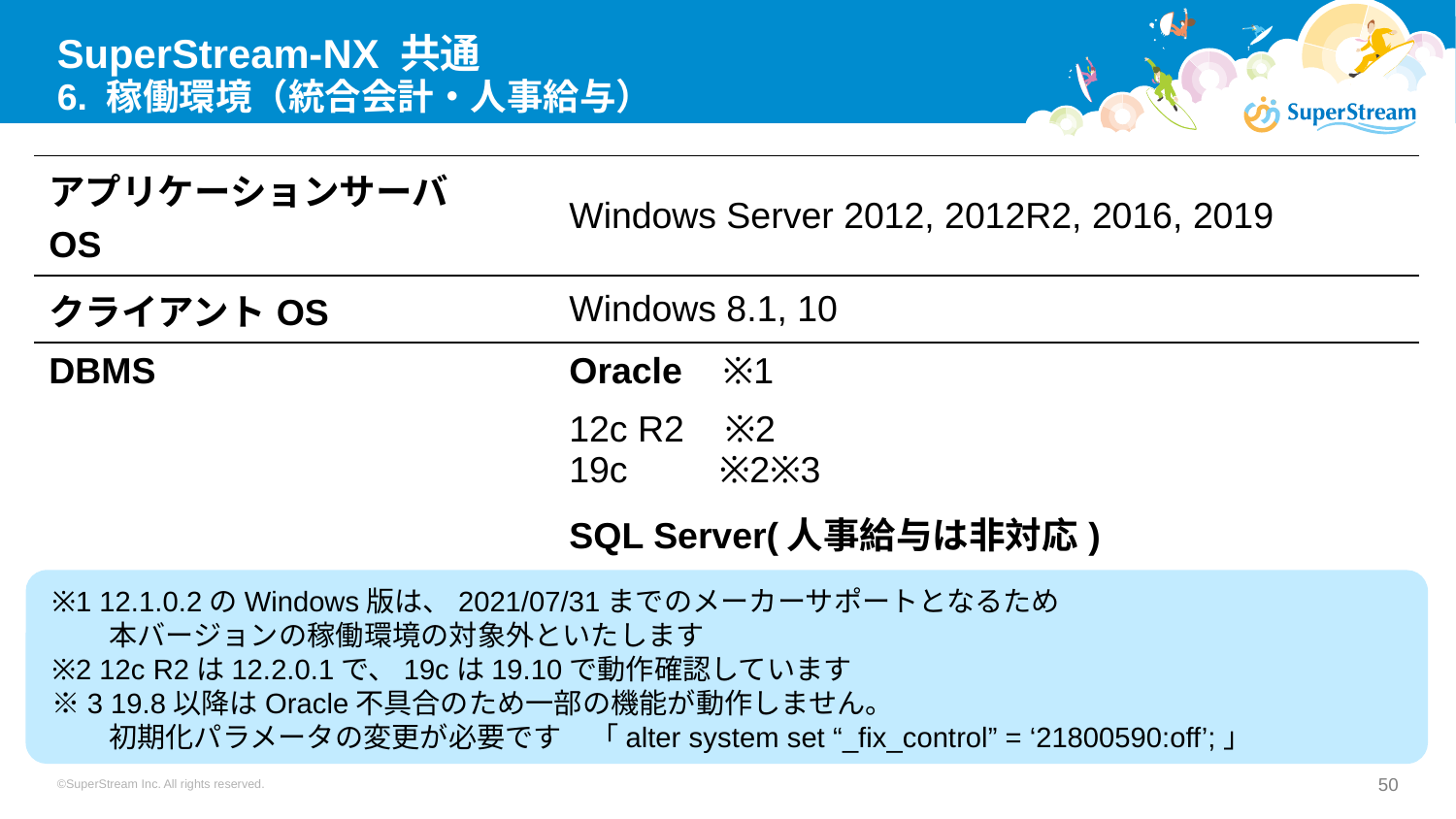

# SuperStream-NX 共通 6. 稼働環境（統合会計・人事給与）
| アプリケーションサーバOS | Windows Server 2012, 2012R2, 2016, 2019 |
| --- | --- |
| クライアントOS | Windows 8.1, 10 |
| DBMS | Oracle    ※1 |
|  | 12c R2    ※2  19c         ※2※3 |
|  | SQL Server(人事給与は非対応) |
|  | 2012 SP4, 2014 SP3, 2017 |
※1 12.1.0.2のWindows版は、2021/07/31までのメーカーサポートとなるため
　　本バージョンの稼働環境の対象外といたします
※2 12c R2は12.2.0.1で、19cは19.10で動作確認しています
※3 19.8以降はOracle不具合のため一部の機能が動作しません。
　　初期化パラメータの変更が必要です　「alter system set “_fix_control” = ‘21800590:off’;」
©SuperStream Inc. All rights reserved.
50